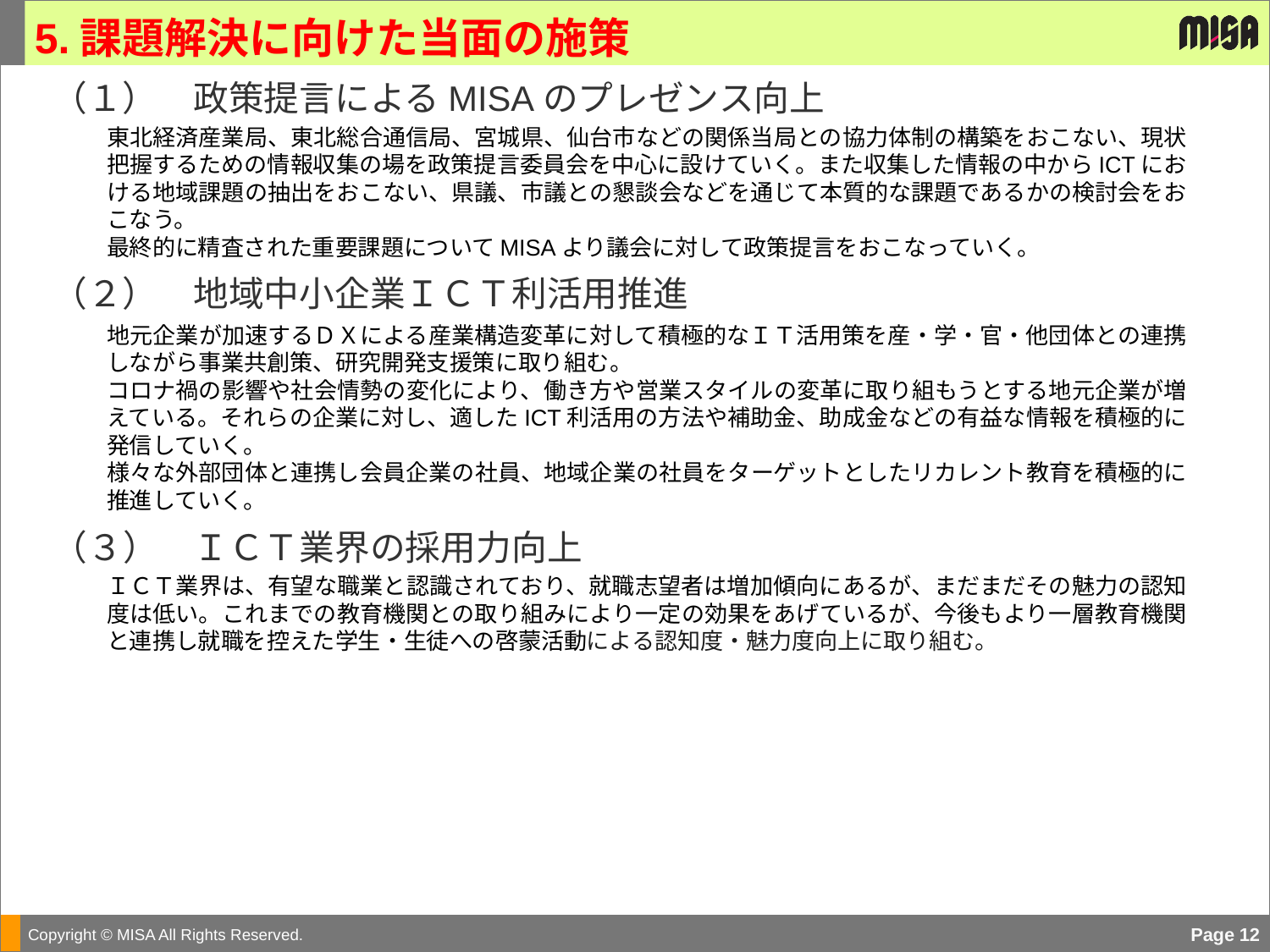

5.課題解決に向けた当面の施策
（１）　政策提言によるMISAのプレゼンス向上
東北経済産業局、東北総合通信局、宮城県、仙台市などの関係当局との協力体制の構築をおこない、現状把握するための情報収集の場を政策提言委員会を中心に設けていく。また収集した情報の中からICTにおける地域課題の抽出をおこない、県議、市議との懇談会などを通じて本質的な課題であるかの検討会をおこなう。
最終的に精査された重要課題についてMISAより議会に対して政策提言をおこなっていく。
（２）　地域中小企業ＩＣＴ利活用推進
地元企業が加速するＤＸによる産業構造変革に対して積極的なＩＴ活用策を産・学・官・他団体との連携しながら事業共創策、研究開発支援策に取り組む。
コロナ禍の影響や社会情勢の変化により、働き方や営業スタイルの変革に取り組もうとする地元企業が増えている。それらの企業に対し、適したICT利活用の方法や補助金、助成金などの有益な情報を積極的に発信していく。
様々な外部団体と連携し会員企業の社員、地域企業の社員をターゲットとしたリカレント教育を積極的に推進していく。

（３）　ＩＣＴ業界の採用力向上
ＩＣＴ業界は、有望な職業と認識されており、就職志望者は増加傾向にあるが、まだまだその魅力の認知度は低い。これまでの教育機関との取り組みにより一定の効果をあげているが、今後もより一層教育機関と連携し就職を控えた学生・生徒への啓蒙活動による認知度・魅力度向上に取り組む。